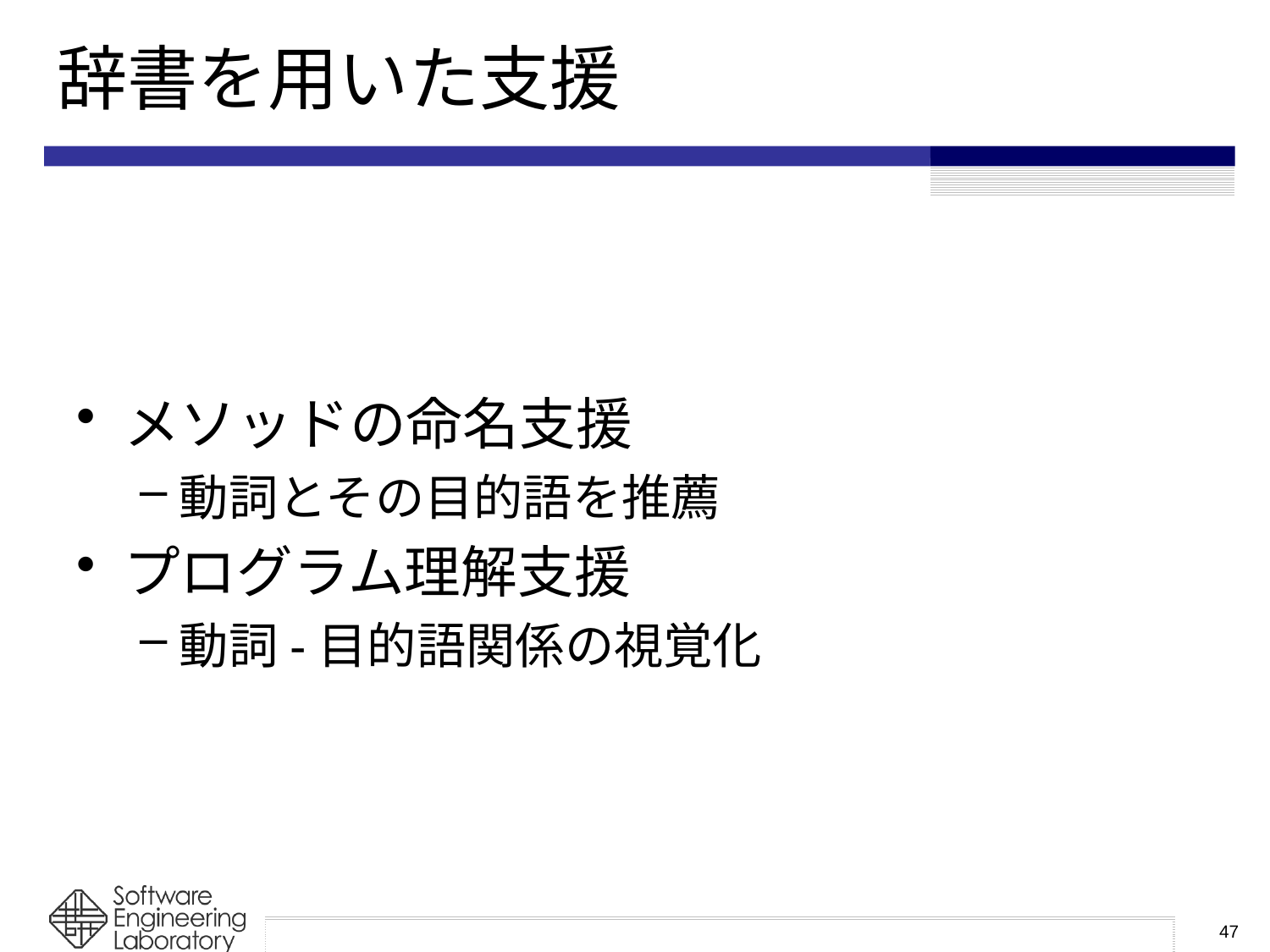

# 辞書を用いた支援
メソッドの命名支援
動詞とその目的語を推薦
プログラム理解支援
動詞-目的語関係の視覚化
47